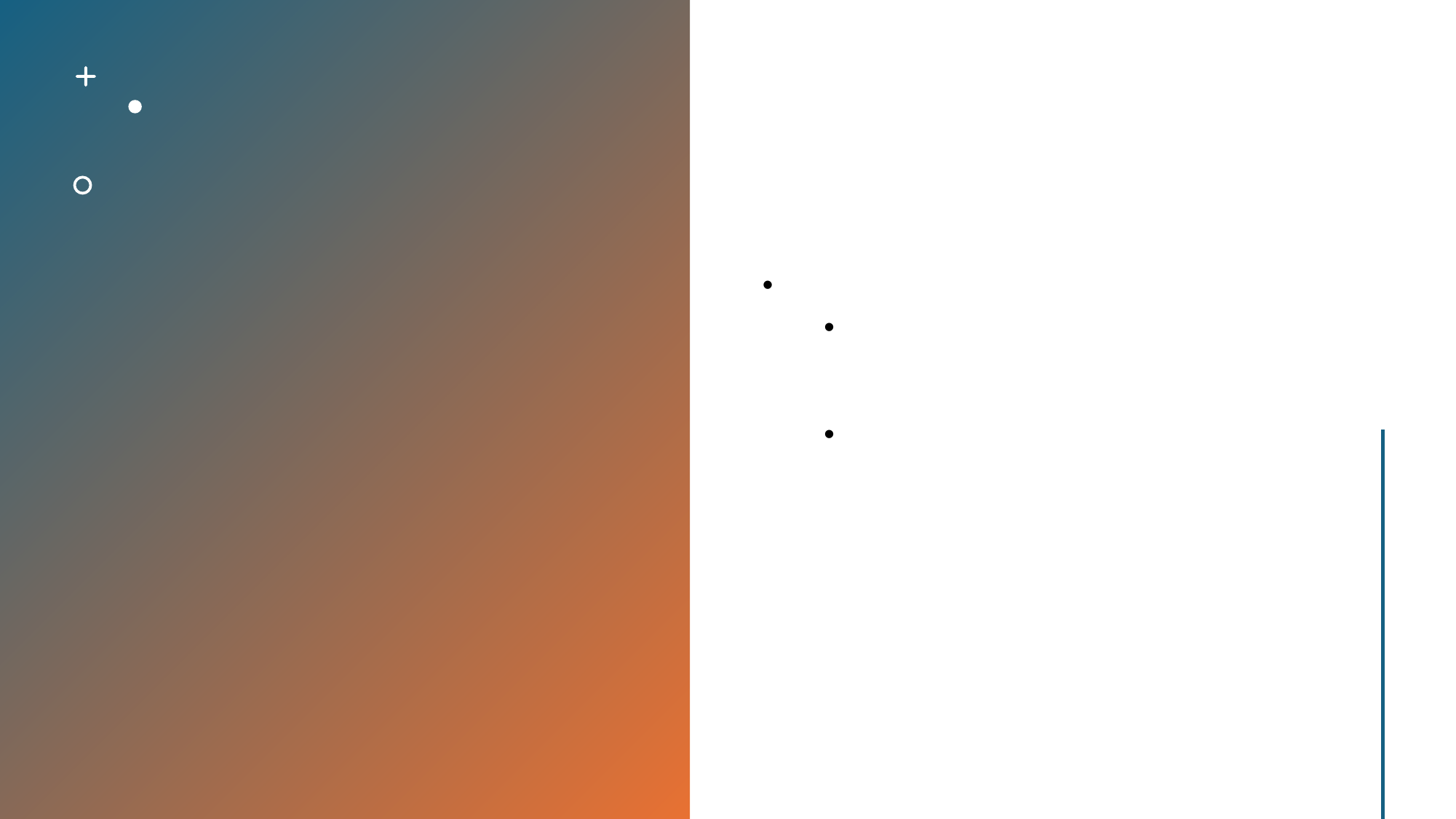

중국과의 문화 교류
야마토 왕조는 중국과의 문화 교류를 통해 다양한 기술과 문화를 수용했습니다.
중국의 정치 제도, 종교, 문화, 미술 등이 일본에 전파되었으며, 특히 율동 시대에는 중국의 문명이 큰 영향을 끼쳤습니다.